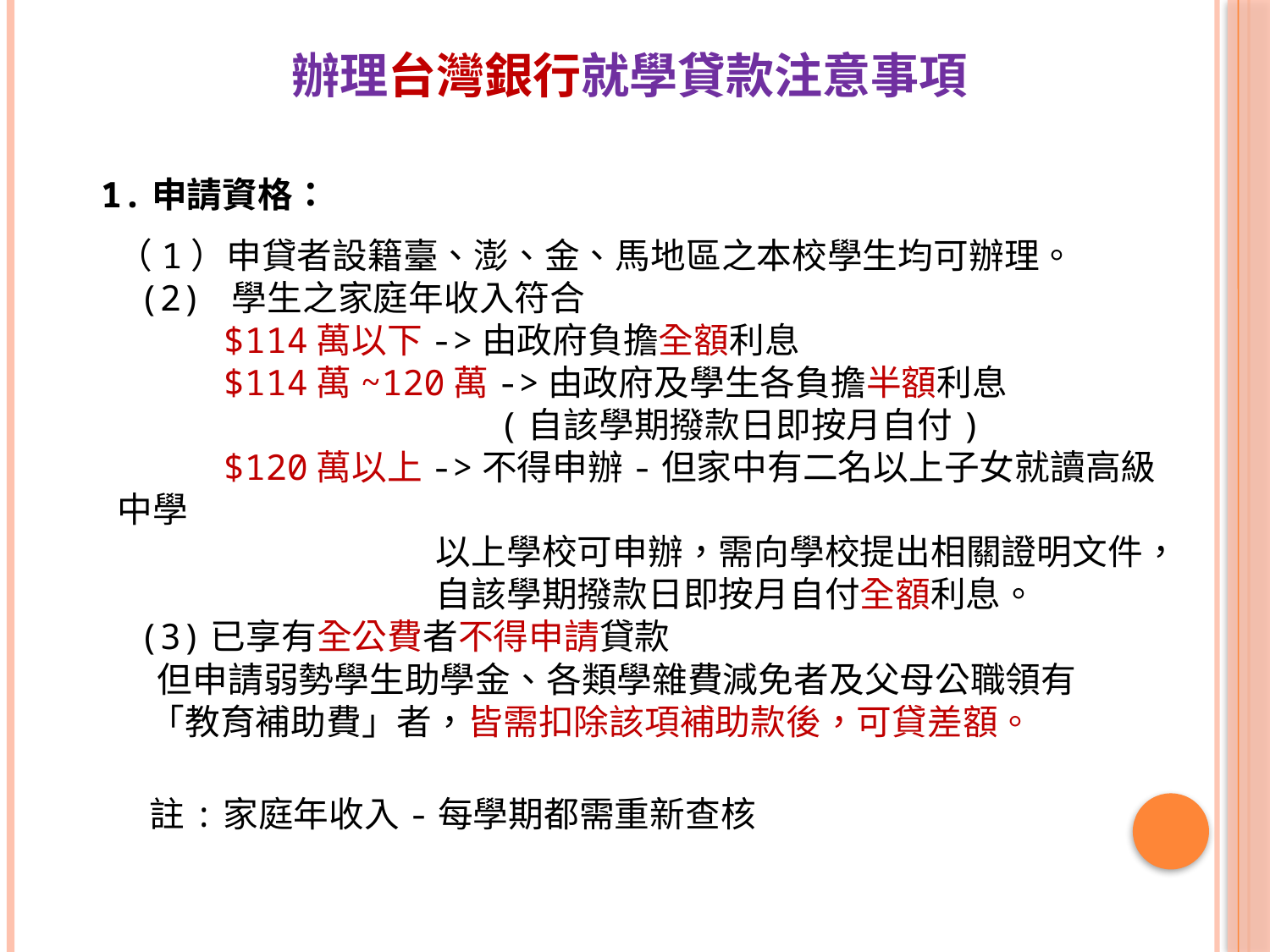

辦理台灣銀行就學貸款注意事項

1.申請資格：
（1）申貸者設籍臺、澎、金、馬地區之本校學生均可辦理。
 (2) 學生之家庭年收入符合
     $114萬以下->由政府負擔全額利息
     $114萬~120萬->由政府及學生各負擔半額利息
                  (自該學期撥款日即按月自付)
     $120萬以上->不得申辦-但家中有二名以上子女就讀高級中學
　　　　　　　　　以上學校可申辦，需向學校提出相關證明文件，
　　　　　　　　　自該學期撥款日即按月自付全額利息。
 (3)已享有全公費者不得申請貸款
    但申請弱勢學生助學金、各類學雜費減免者及父母公職領有
   「教育補助費」者，皆需扣除該項補助款後，可貸差額。

註:家庭年收入-每學期都需重新查核